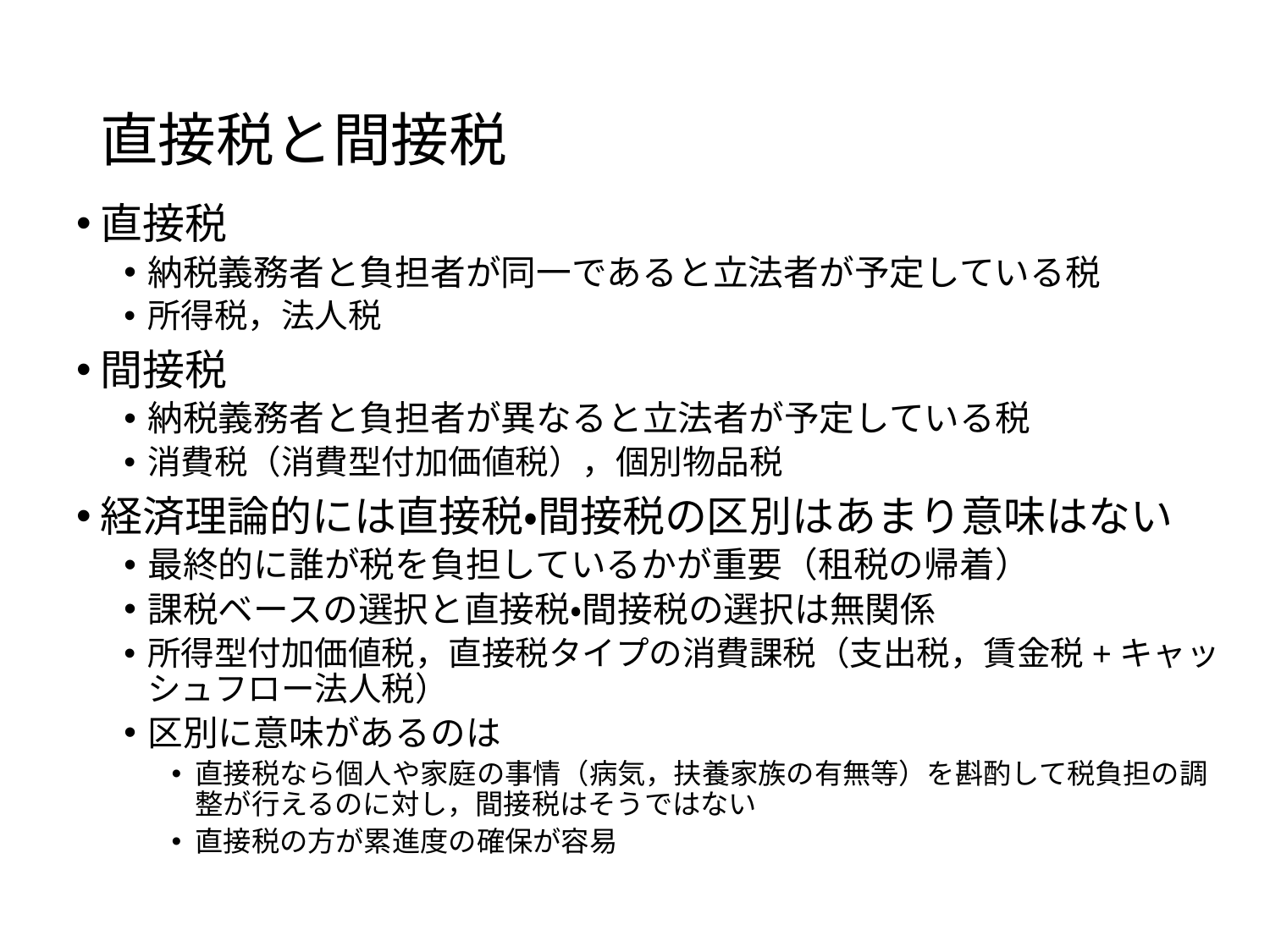

# 直接税と間接税
直接税
納税義務者と負担者が同一であると立法者が予定している税
所得税，法人税
間接税
納税義務者と負担者が異なると立法者が予定している税
消費税（消費型付加価値税），個別物品税
経済理論的には直接税・間接税の区別はあまり意味はない
最終的に誰が税を負担しているかが重要（租税の帰着）
課税ベースの選択と直接税・間接税の選択は無関係
所得型付加価値税，直接税タイプの消費課税（支出税，賃金税+キャッシュフロー法人税）
区別に意味があるのは
直接税なら個人や家庭の事情（病気，扶養家族の有無等）を斟酌して税負担の調整が行えるのに対し，間接税はそうではない
直接税の方が累進度の確保が容易